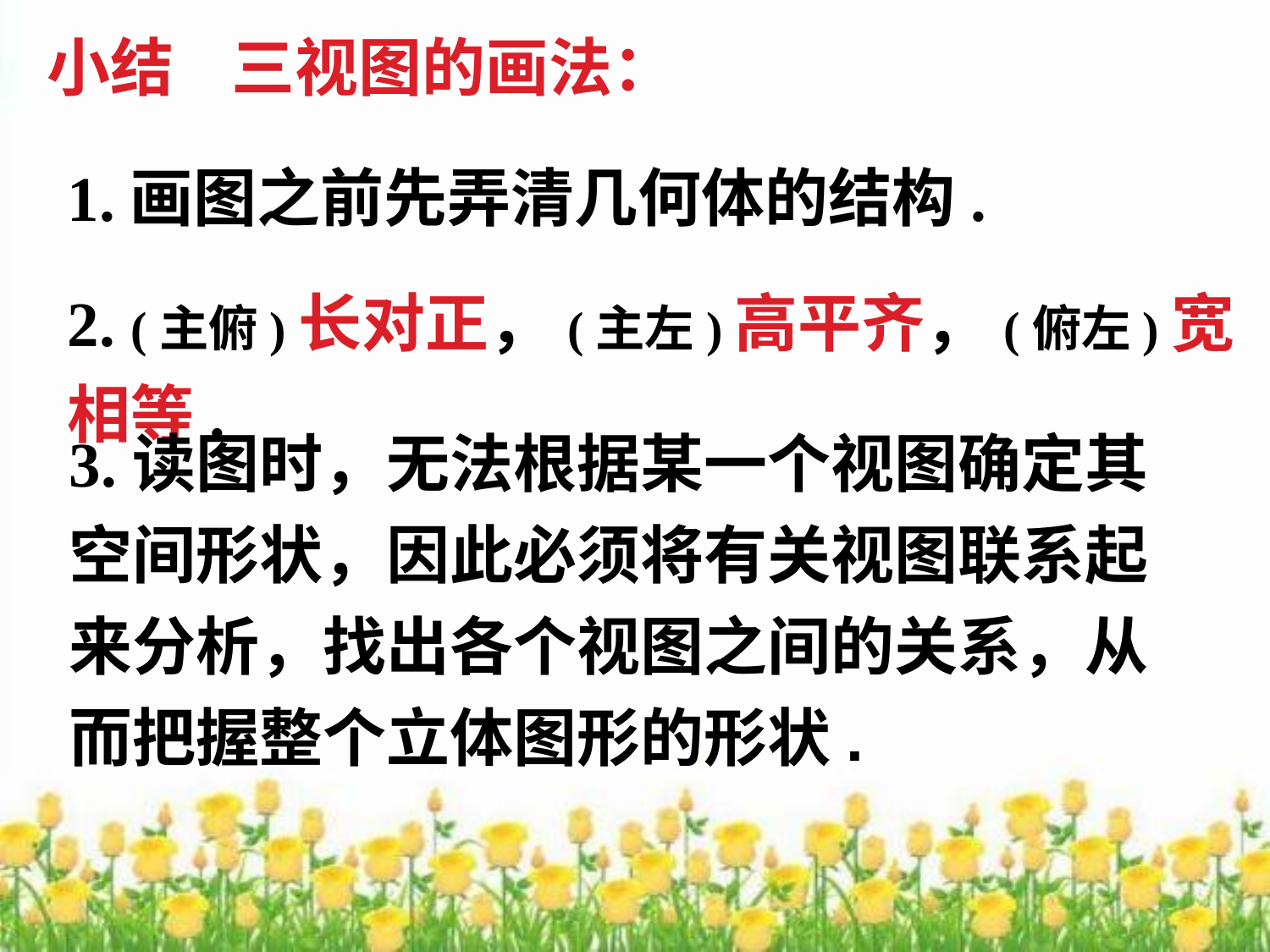

小结    三视图的画法：
1.画图之前先弄清几何体的结构.
2. (主俯)长对正，(主左)高平齐，(俯左)宽相等.
3.读图时，无法根据某一个视图确定其空间形状，因此必须将有关视图联系起来分析，找出各个视图之间的关系，从而把握整个立体图形的形状.